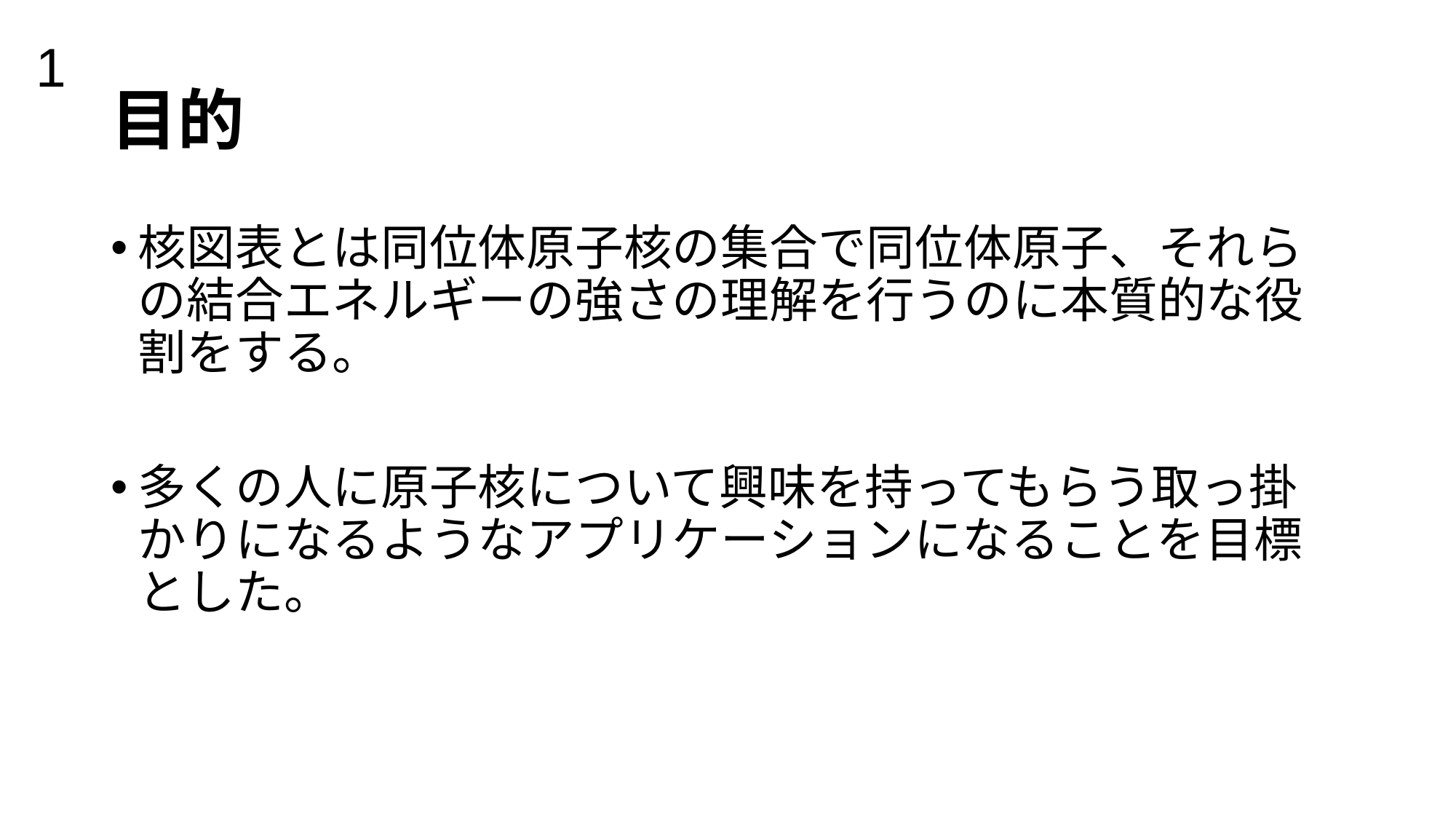

1
# 目的
核図表とは同位体原子核の集合で同位体原子、それらの結合エネルギーの強さの理解を行うのに本質的な役割をする。

多くの人に原子核について興味を持ってもらう取っ掛かりになるようなアプリケーションになることを目標とした。